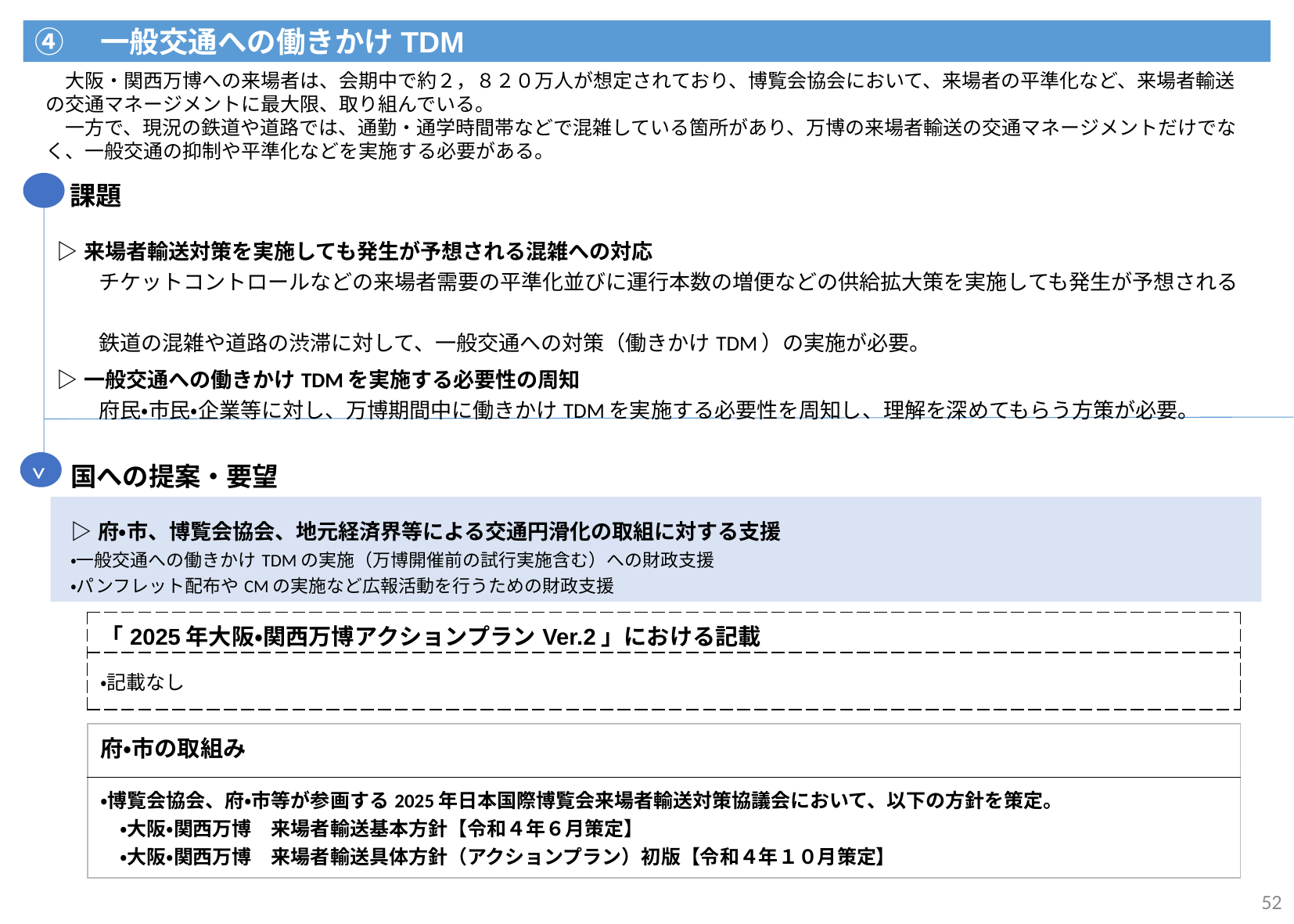

④　一般交通への働きかけTDM
　大阪・関西万博への来場者は、会期中で約２，８２０万人が想定されており、博覧会協会において、来場者の平準化など、来場者輸送の交通マネージメントに最大限、取り組んでいる。
　一方で、現況の鉄道や道路では、通勤・通学時間帯などで混雑している箇所があり、万博の来場者輸送の交通マネージメントだけでなく、一般交通の抑制や平準化などを実施する必要がある。

課題
| ▷来場者輸送対策を実施しても発生が予想される混雑への対応 　　チケットコントロールなどの来場者需要の平準化並びに運行本数の増便などの供給拡大策を実施しても発生が予想される　 　　鉄道の混雑や道路の渋滞に対して、一般交通への対策（働きかけTDM）の実施が必要。 ▷一般交通への働きかけTDMを実施する必要性の周知 　　府民・市民・企業等に対し、万博期間中に働きかけTDMを実施する必要性を周知し、理解を深めてもらう方策が必要。 |
| --- |
>

国への提案・要望

| ▷府・市、博覧会協会、地元経済界等による交通円滑化の取組に対する支援 ・一般交通への働きかけTDMの実施（万博開催前の試行実施含む）への財政支援 ・パンフレット配布やCMの実施など広報活動を行うための財政支援 |
| --- |
| 「2025年大阪・関西万博アクションプランVer.2」における記載 |
| --- |
| ・記載なし |
| 府・市の取組み |
| --- |
| ・博覧会協会、府・市等が参画する2025年日本国際博覧会来場者輸送対策協議会において、以下の方針を策定。 　・大阪・関西万博　来場者輸送基本方針【令和４年６月策定】 　・大阪・関西万博　来場者輸送具体方針（アクションプラン）初版【令和４年１０月策定】 |

52